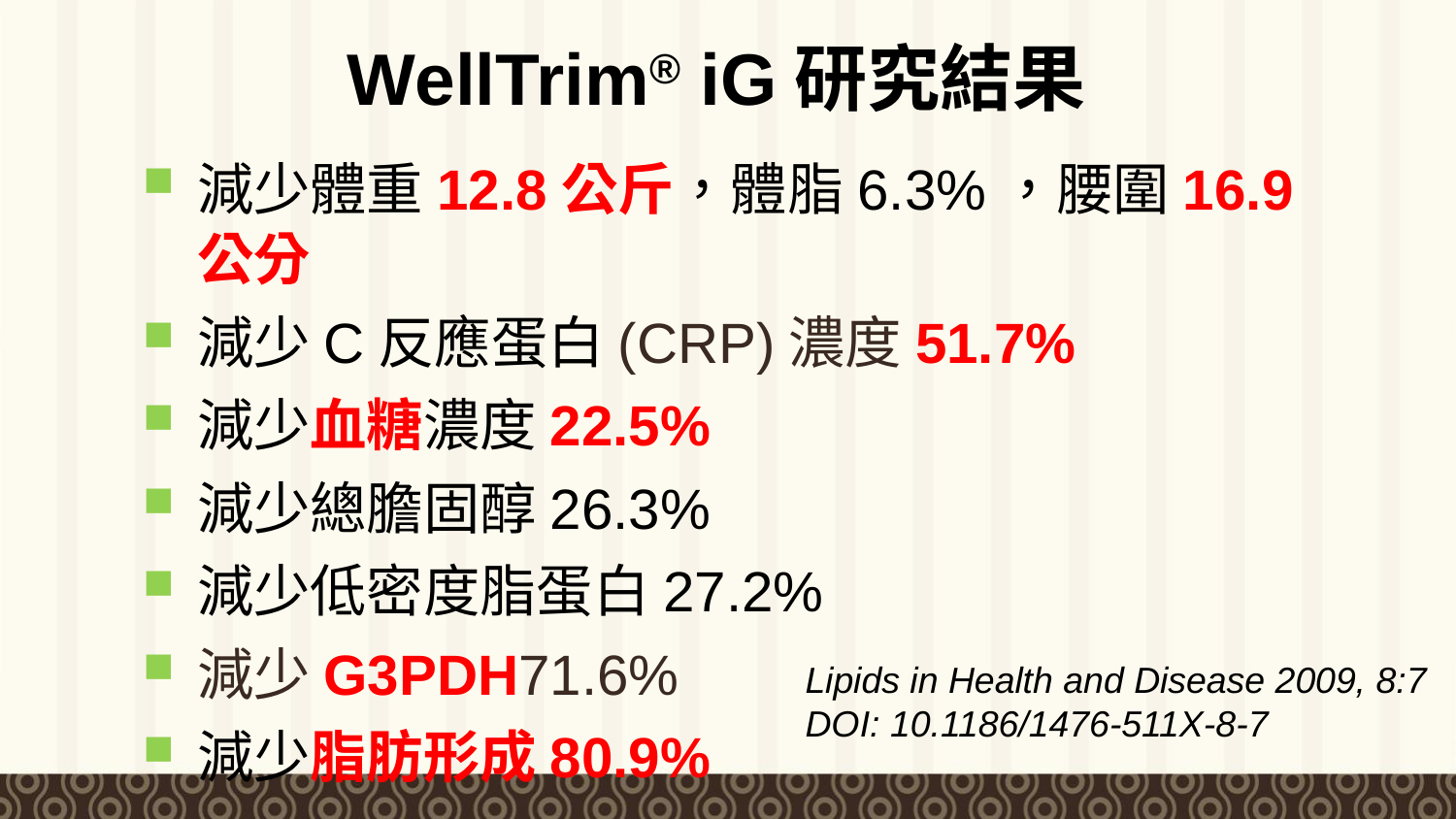

# WellTrim® iG研究結果
減少體重12.8公斤，體脂6.3%，腰圍16.9公分
減少C反應蛋白(CRP)濃度51.7%
減少血糖濃度22.5%
減少總膽固醇26.3%
減少低密度脂蛋白27.2%
減少G3PDH71.6%
減少脂肪形成80.9%
Lipids in Health and Disease 2009, 8:7  DOI: 10.1186/1476-511X-8-7